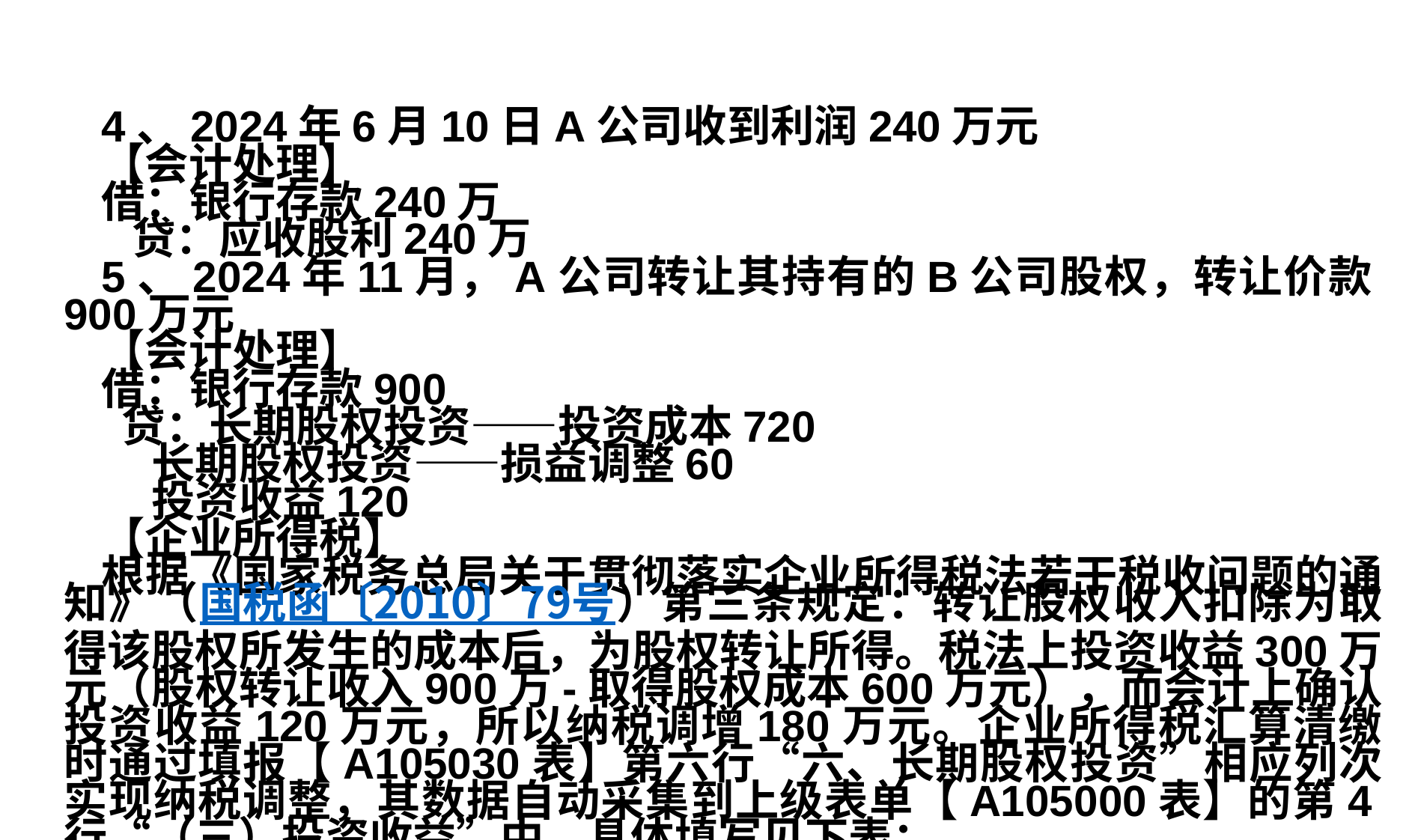

4、2024年6月10日A公司收到利润240万元
【会计处理】
借：银行存款240万
  贷：应收股利240万
5、2024年11月，A公司转让其持有的B公司股权，转让价款900万元
【会计处理】
借：银行存款900
 贷：长期股权投资——投资成本720
    长期股权投资——损益调整60
    投资收益120
【企业所得税】
根据《国家税务总局关于贯彻落实企业所得税法若干税收问题的通知》（国税函〔2010〕79号）第三条规定：转让股权收入扣除为取得该股权所发生的成本后，为股权转让所得。税法上投资收益300万元（股权转让收入900万-取得股权成本600万元），而会计上确认投资收益120万元，所以纳税调增180万元。企业所得税汇算清缴时通过填报【A105030表】第六行“六、长期股权投资”相应列次实现纳税调整，其数据自动采集到上级表单【A105000表】的第4行“（三）投资收益”中，具体填写见下表：